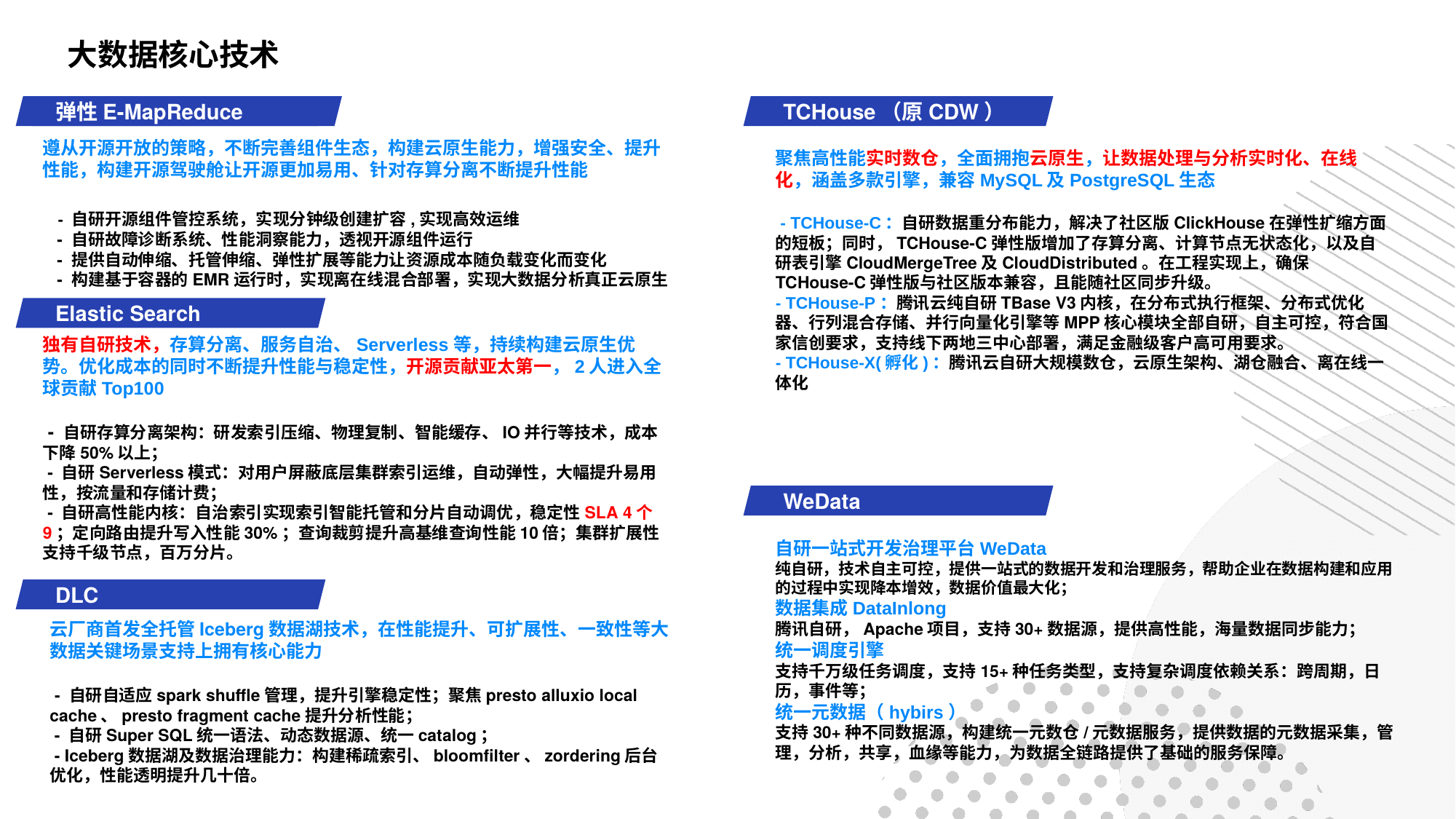

大数据核心技术
弹性E-MapReduce
云原生 TDSQL-C
TCHouse（原CDW）

遵从开源开放的策略，不断完善组件生态，构建云原生能力，增强安全、提升性能，构建开源驾驶舱让开源更加易用、针对存算分离不断提升性能
   - 自研开源组件管控系统，实现分钟级创建扩容,实现高效运维
   - 自研故障诊断系统、性能洞察能力，透视开源组件运行
   - 提供自动伸缩、托管伸缩、弹性扩展等能力让资源成本随负载变化而变化
   - 构建基于容器的EMR运行时，实现离在线混合部署，实现大数据分析真正云原生
聚焦高性能实时数仓，全面拥抱云原生，让数据处理与分析实时化、在线化，涵盖多款引擎，兼容MySQL及PostgreSQL生态

 - TCHouse-C：自研数据重分布能力，解决了社区版ClickHouse在弹性扩缩方面的短板；同时，TCHouse-C弹性版增加了存算分离、计算节点无状态化，以及自研表引擎CloudMergeTree及CloudDistributed。在工程实现上，确保TCHouse-C弹性版与社区版本兼容，且能随社区同步升级。
- TCHouse-P：腾讯云纯自研TBase V3内核，在分布式执行框架、分布式优化器、行列混合存储、并行向量化引擎等MPP核心模块全部自研，自主可控，符合国家信创要求，支持线下两地三中心部署，满足金融级客户高可用要求。
- TCHouse-X(孵化)：腾讯云自研大规模数仓，云原生架构、湖仓融合、离在线一体化
Elastic Search

独有自研技术，存算分离、服务自治、Serverless等，持续构建云原生优势。优化成本的同时不断提升性能与稳定性，开源贡献亚太第一，2人进入全球贡献Top100

 - 自研存算分离架构：研发索引压缩、物理复制、智能缓存、IO并行等技术，成本下降50%以上；
 - 自研Serverless模式：对用户屏蔽底层集群索引运维，自动弹性，大幅提升易用性，按流量和存储计费；
 - 自研高性能内核：自治索引实现索引智能托管和分片自动调优，稳定性SLA 4个9；定向路由提升写入性能30%；查询裁剪提升高基维查询性能10倍；集群扩展性支持千级节点，百万分片。
WeData

自研一站式开发治理平台WeData
纯自研，技术自主可控，提供一站式的数据开发和治理服务，帮助企业在数据构建和应用的过程中实现降本增效，数据价值最大化；
数据集成DataInlong
腾讯自研，Apache项目，支持30+数据源，提供高性能，海量数据同步能力；
统一调度引擎
支持千万级任务调度，支持15+种任务类型，支持复杂调度依赖关系：跨周期，日历，事件等；
统一元数据（hybirs）
支持30+种不同数据源，构建统一元数仓/元数据服务，提供数据的元数据采集，管理，分析，共享，血缘等能力，为数据全链路提供了基础的服务保障。
DLC

云厂商首发全托管Iceberg数据湖技术，在性能提升、可扩展性、一致性等大数据关键场景支持上拥有核心能力

 - 自研自适应spark shuffle管理，提升引擎稳定性；聚焦presto alluxio local cache、presto fragment cache提升分析性能；
 - 自研Super SQL统一语法、动态数据源、统一catalog；
 - Iceberg数据湖及数据治理能力：构建稀疏索引、bloomfilter、zordering后台优化，性能透明提升几十倍。